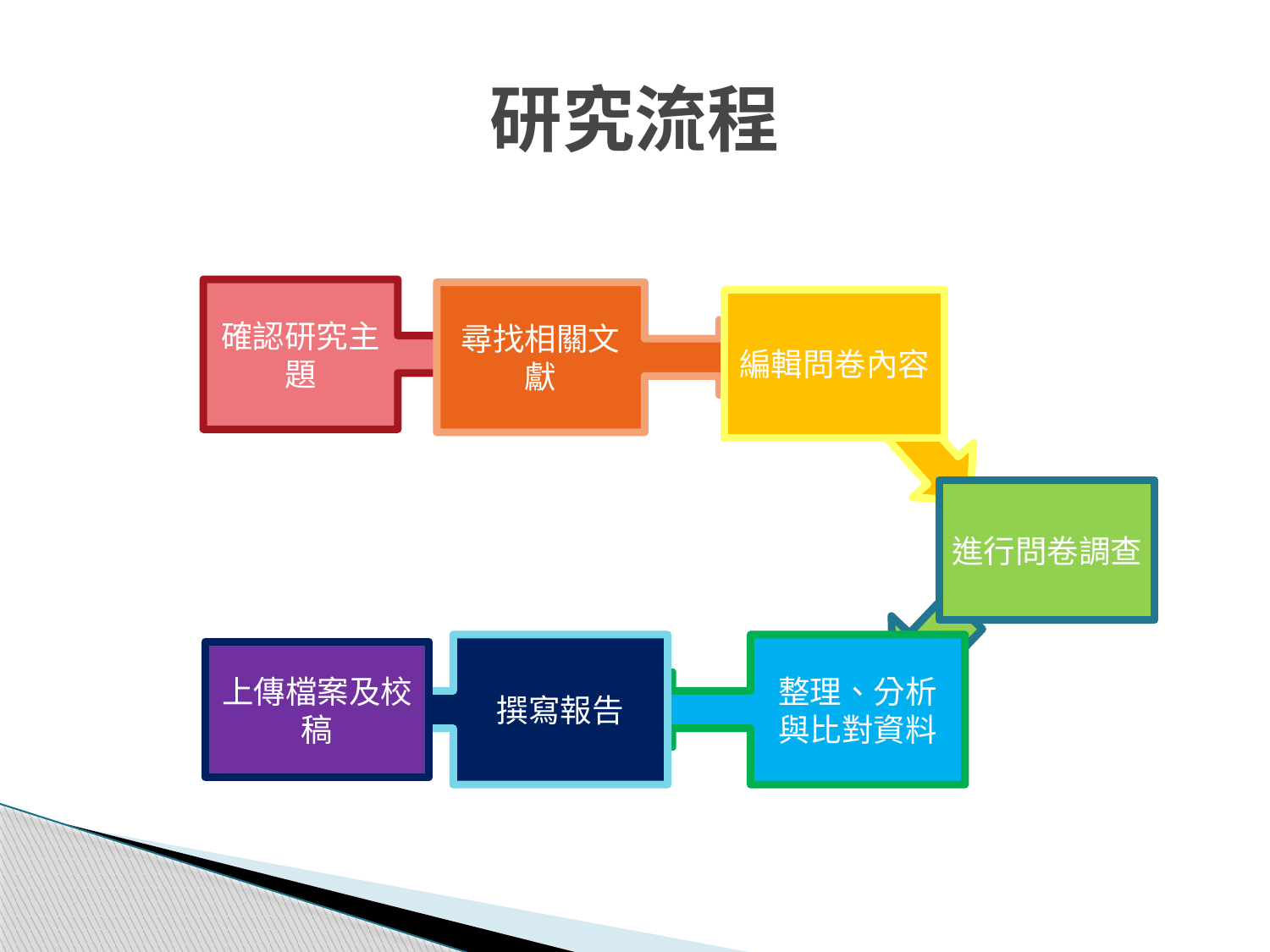

# 研究流程
確認研究主題
尋找相關文獻
編輯問卷內容

進行問卷調查

撰寫報告
整理、分析與比對資料
上傳檔案及校稿